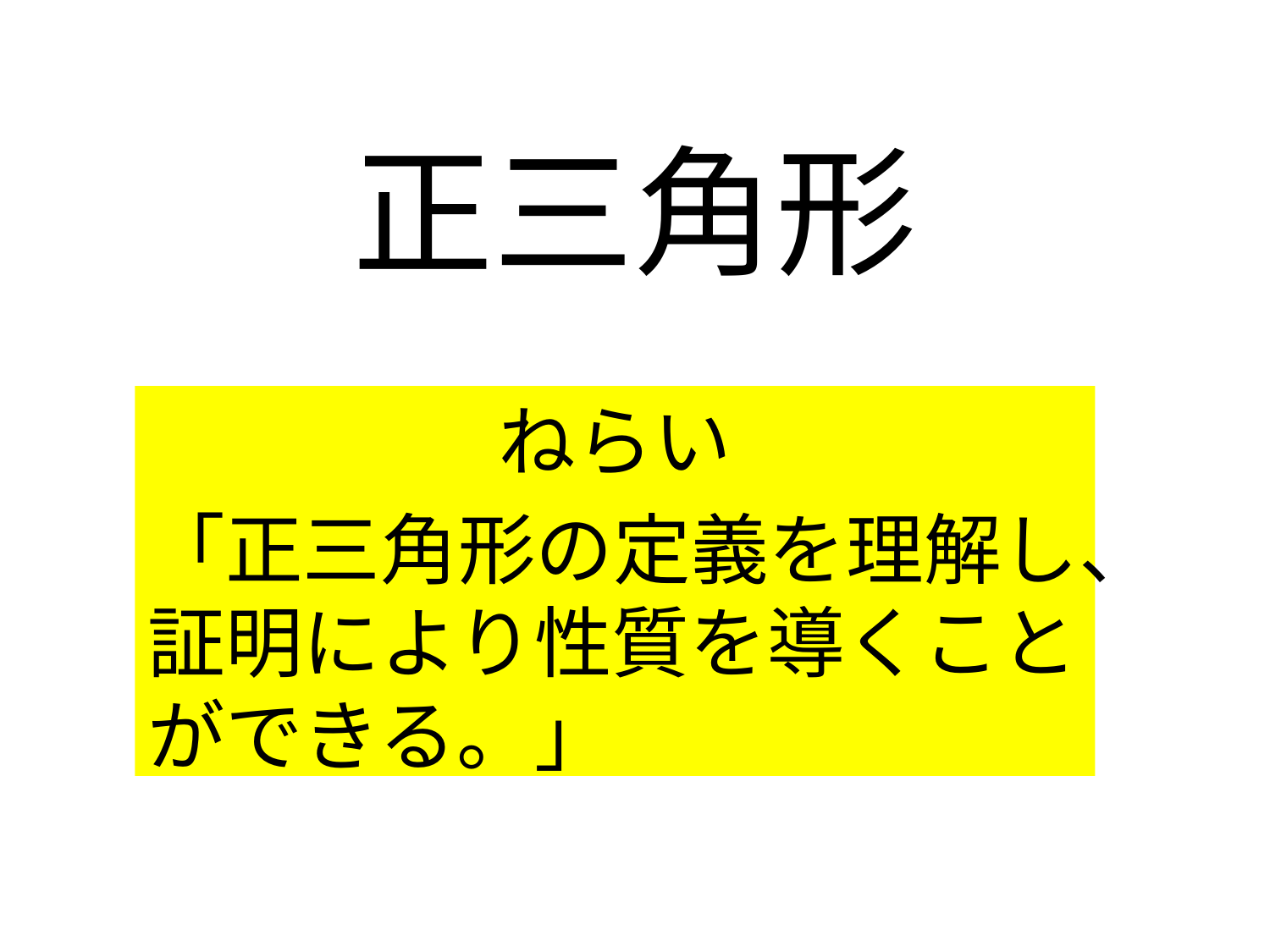

# 正三角形
ねらい
「正三角形の定義を理解し、証明により性質を導くことができる。」